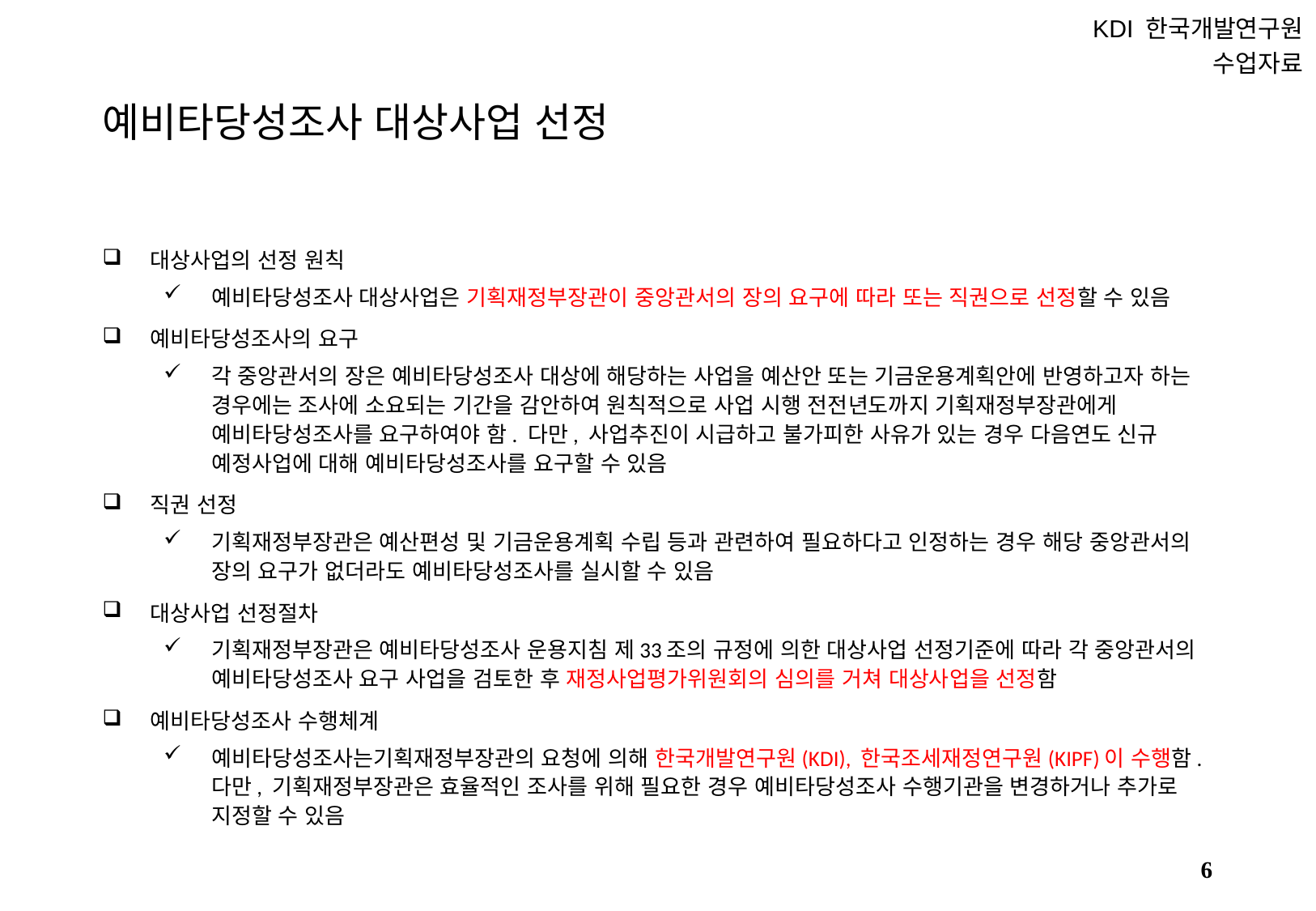

KDI 한국개발연구원
수업자료
# 예비타당성조사 대상사업 선정
대상사업의 선정 원칙
예비타당성조사 대상사업은 기획재정부장관이 중앙관서의 장의 요구에 따라 또는 직권으로 선정할 수 있음
예비타당성조사의 요구
각 중앙관서의 장은 예비타당성조사 대상에 해당하는 사업을 예산안 또는 기금운용계획안에 반영하고자 하는 경우에는 조사에 소요되는 기간을 감안하여 원칙적으로 사업 시행 전전년도까지 기획재정부장관에게 예비타당성조사를 요구하여야 함. 다만, 사업추진이 시급하고 불가피한 사유가 있는 경우 다음연도 신규 예정사업에 대해 예비타당성조사를 요구할 수 있음
직권 선정
기획재정부장관은 예산편성 및 기금운용계획 수립 등과 관련하여 필요하다고 인정하는 경우 해당 중앙관서의 장의 요구가 없더라도 예비타당성조사를 실시할 수 있음
대상사업 선정절차
기획재정부장관은 예비타당성조사 운용지침 제33조의 규정에 의한 대상사업 선정기준에 따라 각 중앙관서의 예비타당성조사 요구 사업을 검토한 후 재정사업평가위원회의 심의를 거쳐 대상사업을 선정함
예비타당성조사 수행체계
예비타당성조사는기획재정부장관의 요청에 의해 한국개발연구원(KDI), 한국조세재정연구원(KIPF)이 수행함. 다만, 기획재정부장관은 효율적인 조사를 위해 필요한 경우 예비타당성조사 수행기관을 변경하거나 추가로 지정할 수 있음
6